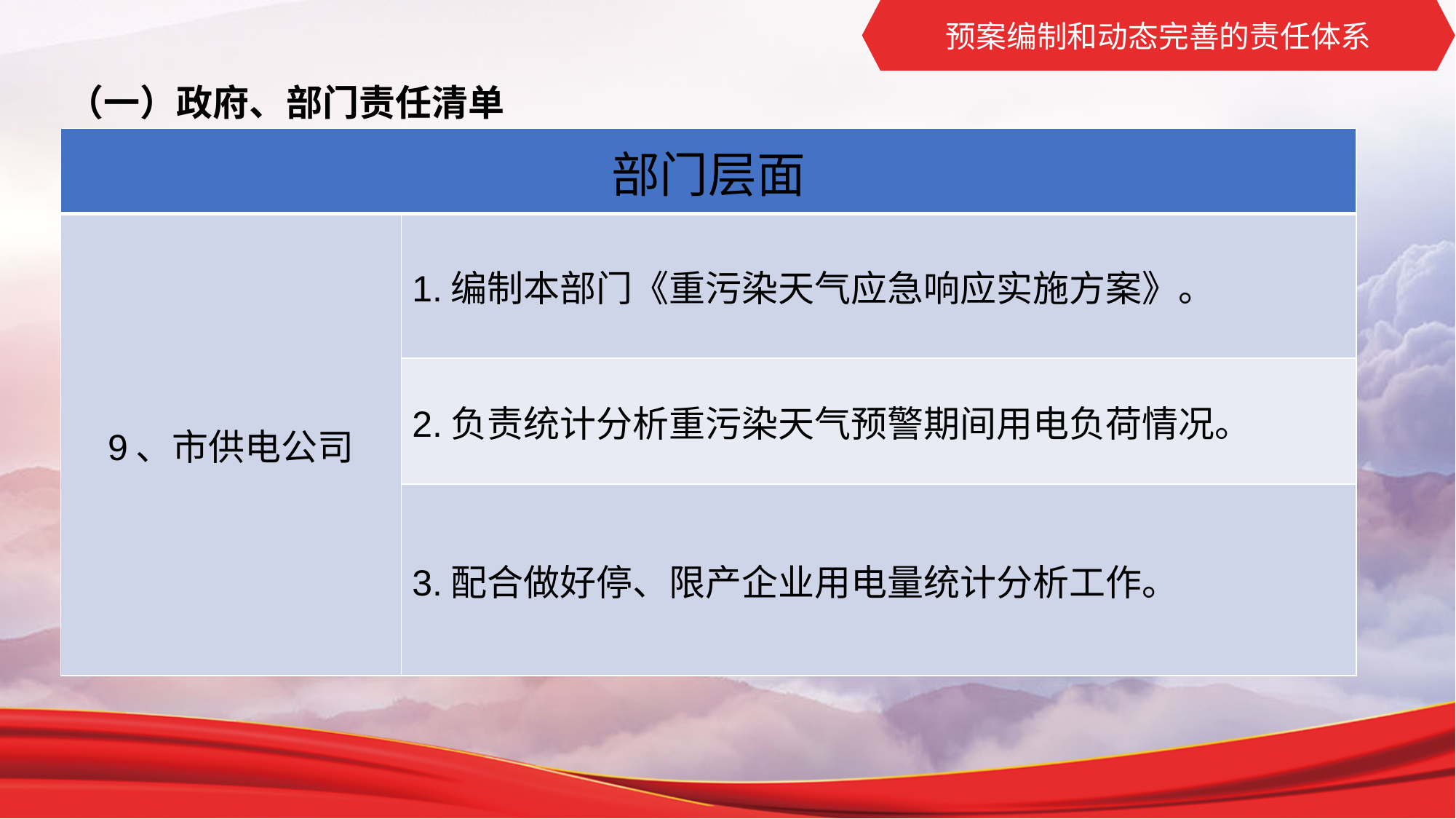

预案编制和动态完善的责任体系
（一）政府、部门责任清单
| 部门层面 |  |
| --- | --- |
| 9、市供电公司 | 1.编制本部门《重污染天气应急响应实施方案》。 |
|  | 2.负责统计分析重污染天气预警期间用电负荷情况。 |
|  | 3.配合做好停、限产企业用电量统计分析工作。 |